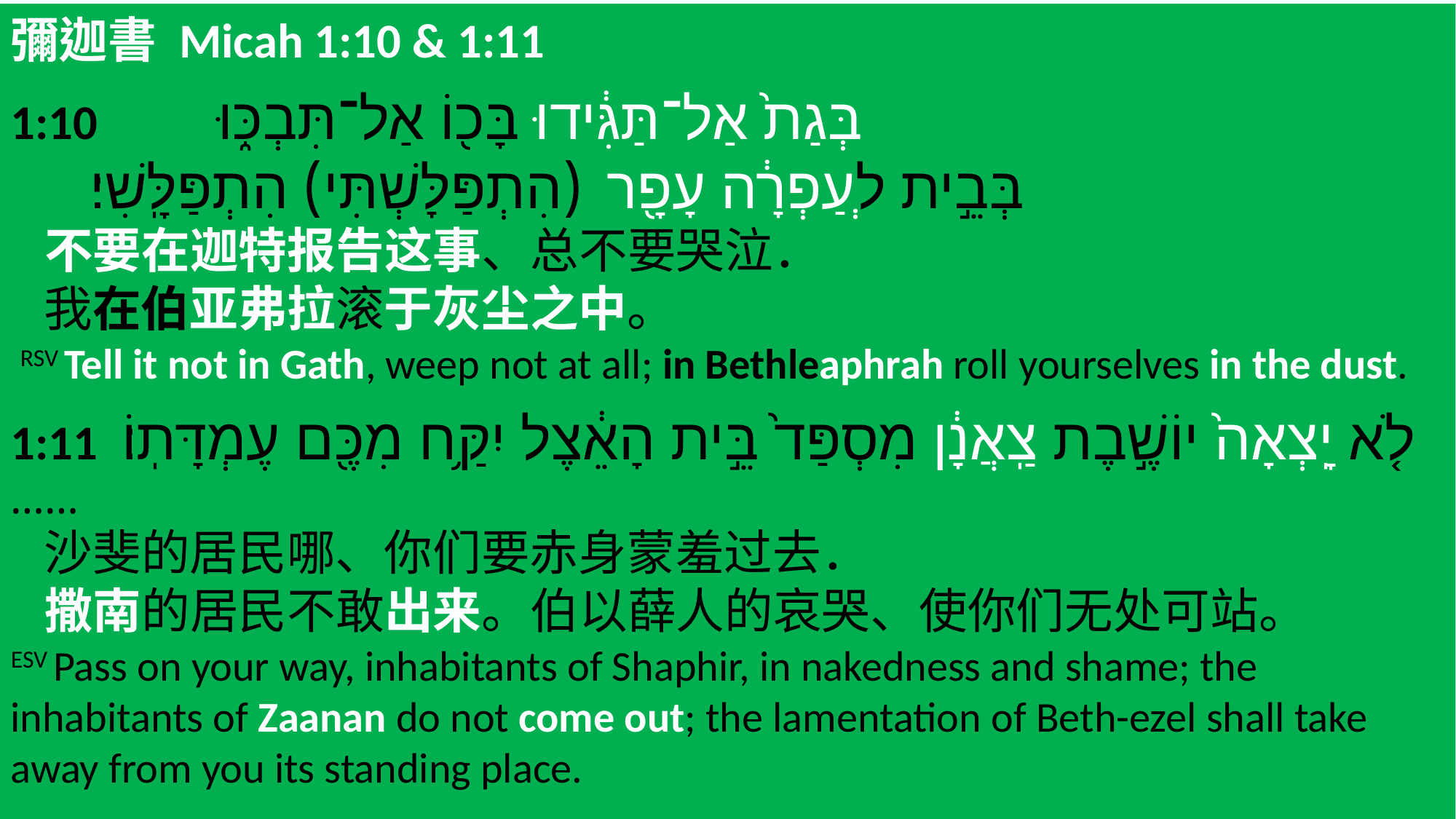

彌迦書 Micah 1:10 & 1:11

1:10           ‎בְּגַת֙ אַל־תַּגִּ֔ידוּ בָּכ֖וֹ אַל־תִּבְכּ֑וּ
   בְּבֵ֣ית לְעַפְרָ֔ה עָפָ֖ר (הִתְפַּלָּשְׁתִּי) הִתְפַּלָּֽשִׁי׃
  不要在迦特报告这事、总不要哭泣．
  我在伯亚弗拉滚于灰尘之中。
 RSV Tell it not in Gath, weep not at all; in Bethleaphrah roll yourselves in the dust.

1:11 ‎ לֹ֤א יָֽצְאָה֙ יוֹשֶׁ֣בֶת צַֽאֲנָ֔ן מִסְפַּד֙ בֵּ֣ית הָאֵ֔צֶל יִקַּ֥ח מִכֶּ֖ם עֶמְדָּתֽוֹ׃ ……
  沙斐的居民哪、你们要赤身蒙羞过去．
  撒南的居民不敢出来。伯以薛人的哀哭、使你们无处可站。
ESV Pass on your way, inhabitants of Shaphir, in nakedness and shame; the inhabitants of Zaanan do not come out; the lamentation of Beth-ezel shall take away from you its standing place.